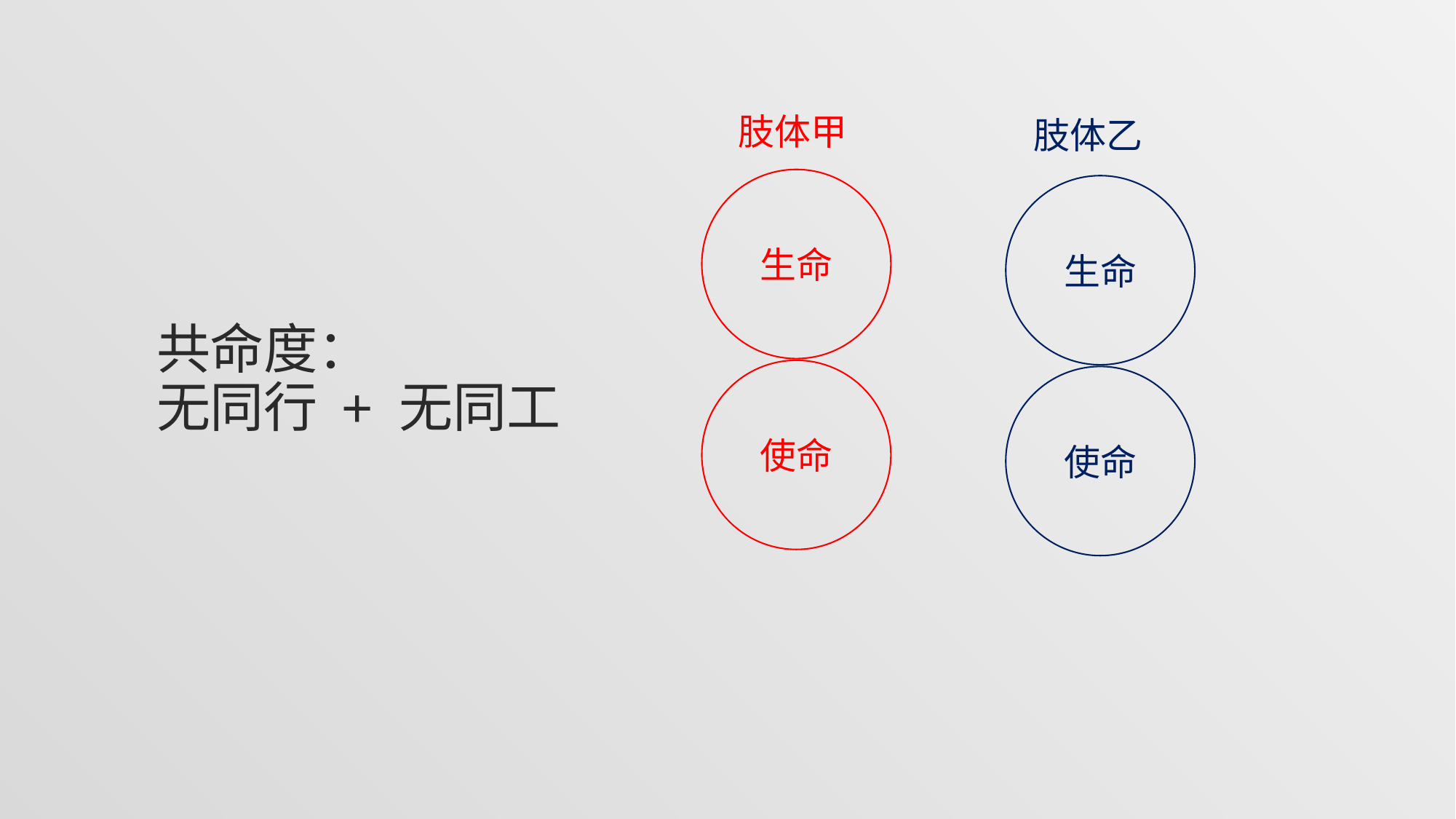

肢体甲
肢体乙
生命
生命
# 共命度： 无同行 + 无同工
使命
使命